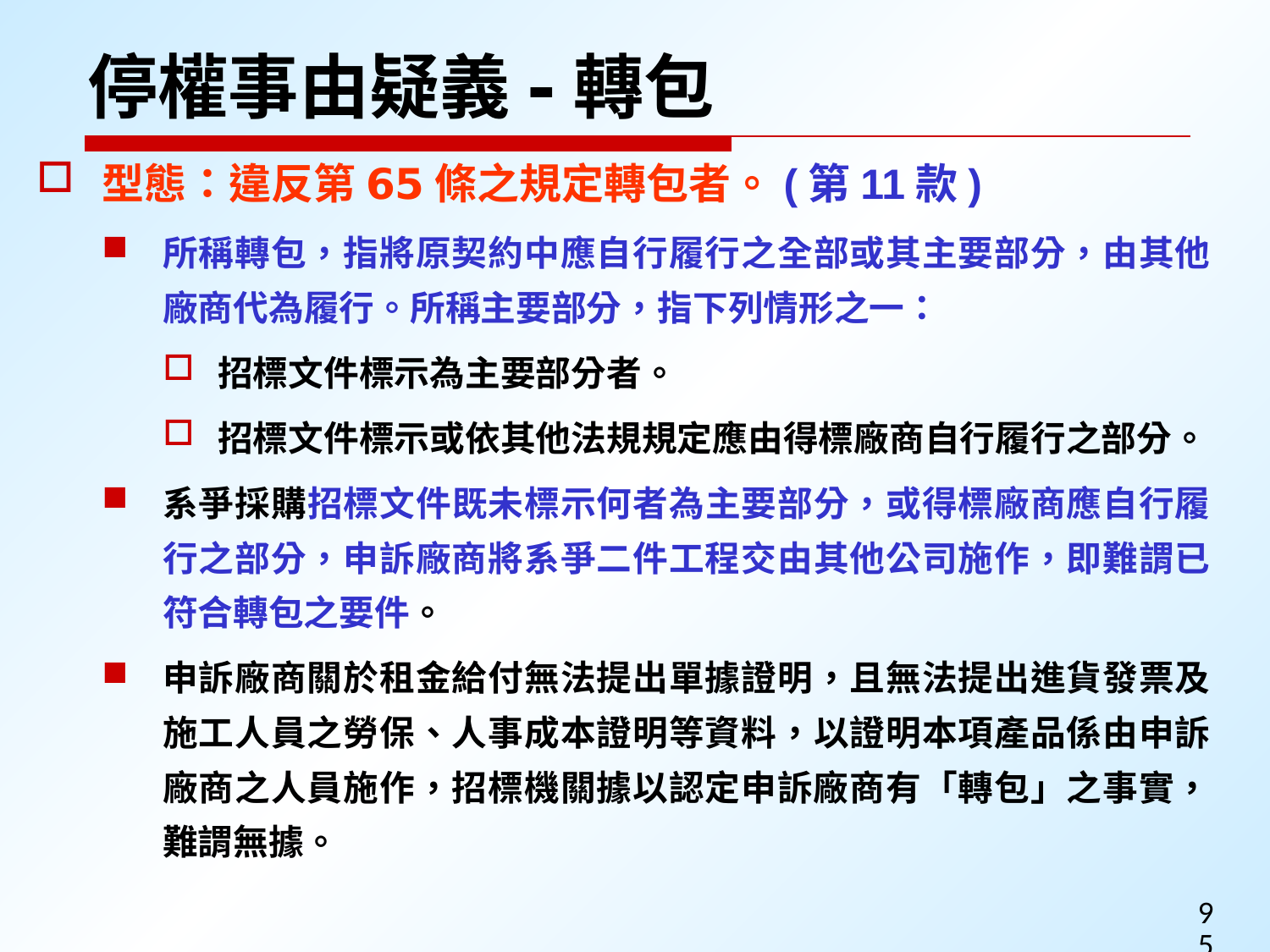

停權事由疑義-轉包
型態：違反第65條之規定轉包者。(第11款)
所稱轉包，指將原契約中應自行履行之全部或其主要部分，由其他廠商代為履行。所稱主要部分，指下列情形之一：
招標文件標示為主要部分者。
招標文件標示或依其他法規規定應由得標廠商自行履行之部分。
系爭採購招標文件既未標示何者為主要部分，或得標廠商應自行履行之部分，申訴廠商將系爭二件工程交由其他公司施作，即難謂已符合轉包之要件。
申訴廠商關於租金給付無法提出單據證明，且無法提出進貨發票及施工人員之勞保、人事成本證明等資料，以證明本項產品係由申訴廠商之人員施作，招標機關據以認定申訴廠商有「轉包」之事實，難謂無據。